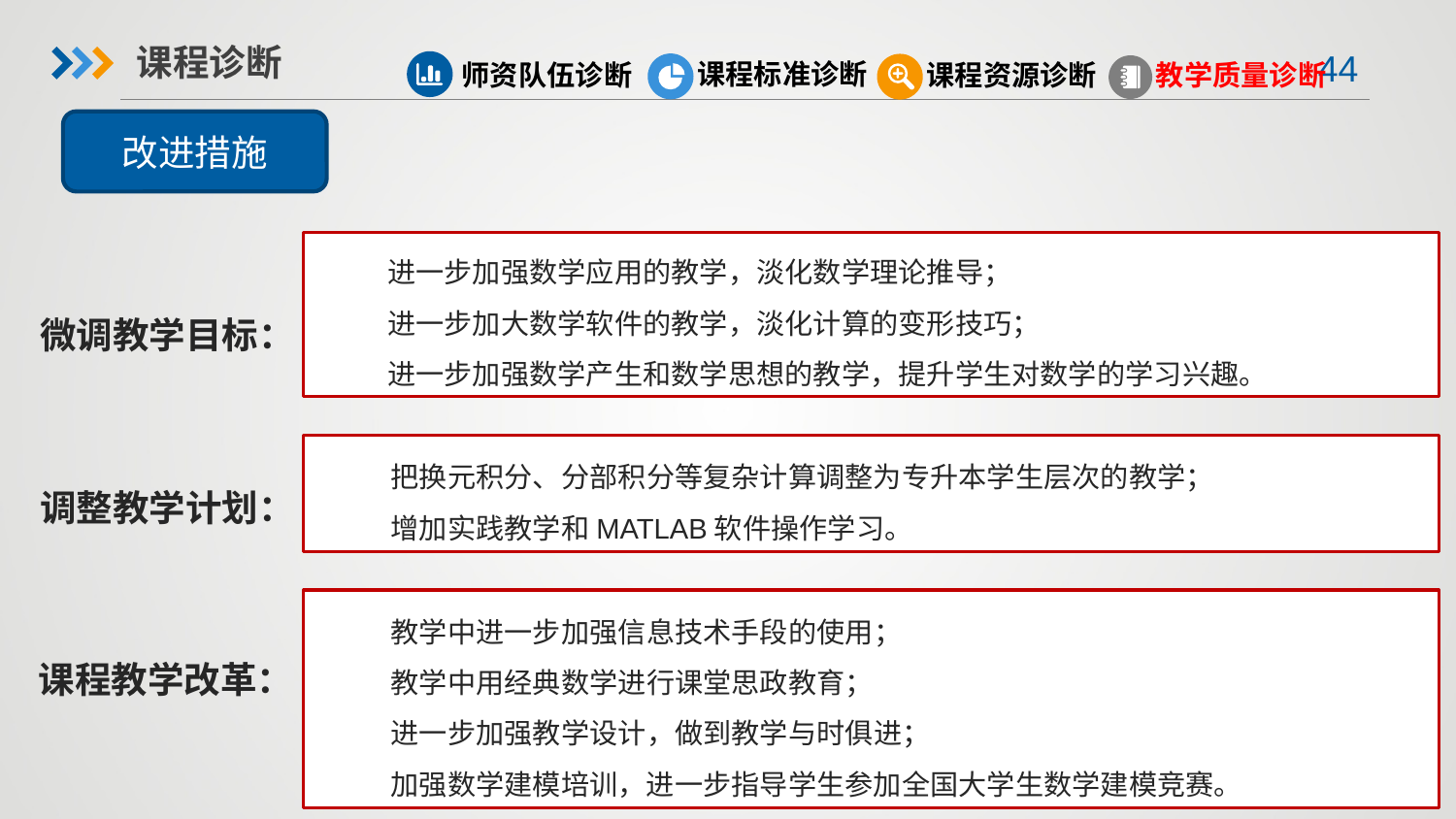

课程诊断
课程标准诊断
师资队伍诊断
课程资源诊断
教学质量诊断

改进措施
进一步加强数学应用的教学，淡化数学理论推导；
进一步加大数学软件的教学，淡化计算的变形技巧；
进一步加强数学产生和数学思想的教学，提升学生对数学的学习兴趣。
微调教学目标：
把换元积分、分部积分等复杂计算调整为专升本学生层次的教学；
增加实践教学和MATLAB软件操作学习。
调整教学计划：
教学中进一步加强信息技术手段的使用；
教学中用经典数学进行课堂思政教育；
进一步加强教学设计，做到教学与时俱进；
加强数学建模培训，进一步指导学生参加全国大学生数学建模竞赛。
课程教学改革：